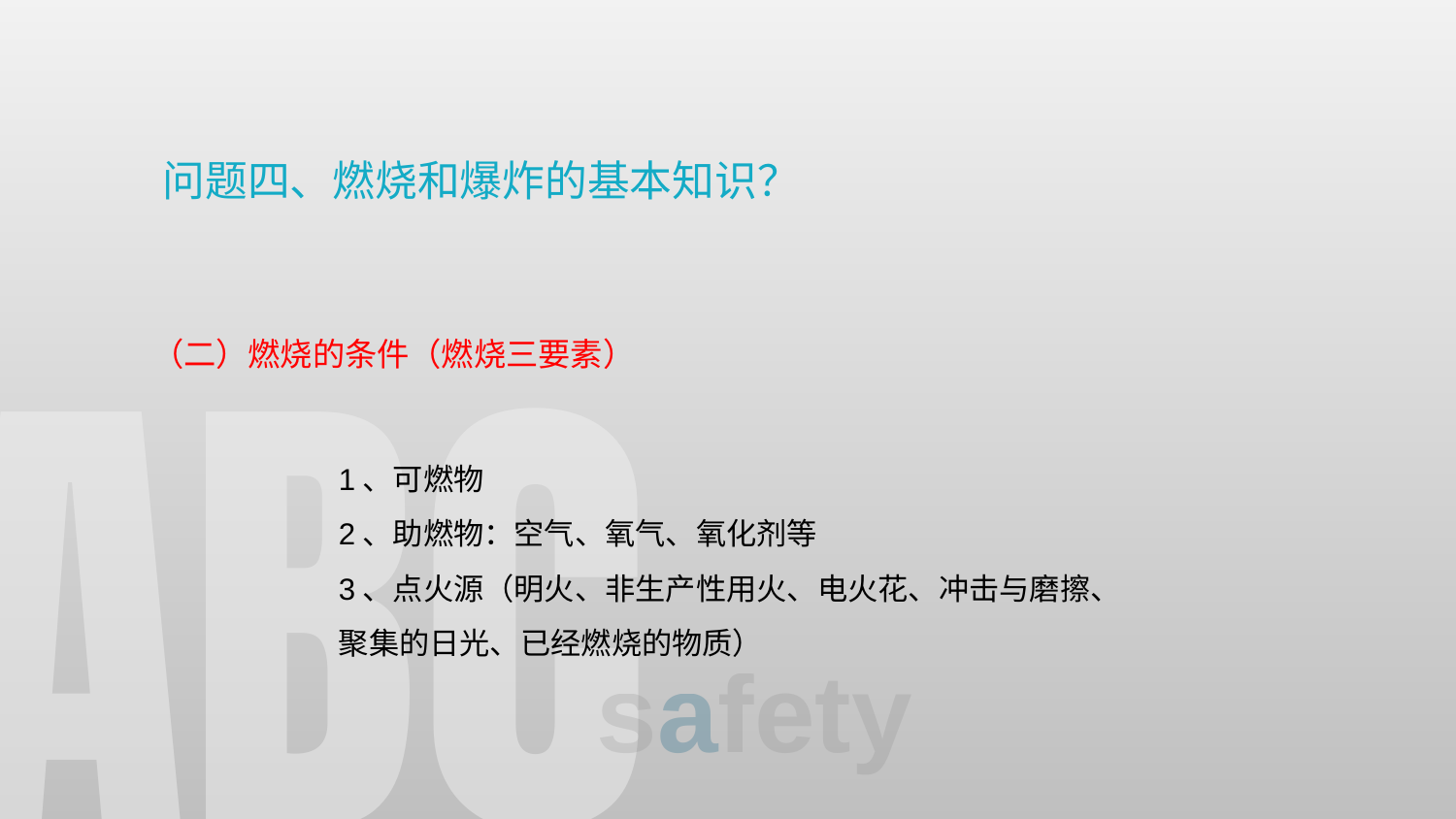

问题四、燃烧和爆炸的基本知识？
（二）燃烧的条件（燃烧三要素）
1、可燃物
2、助燃物：空气、氧气、氧化剂等
3、点火源（明火、非生产性用火、电火花、冲击与磨擦、
聚集的日光、已经燃烧的物质）